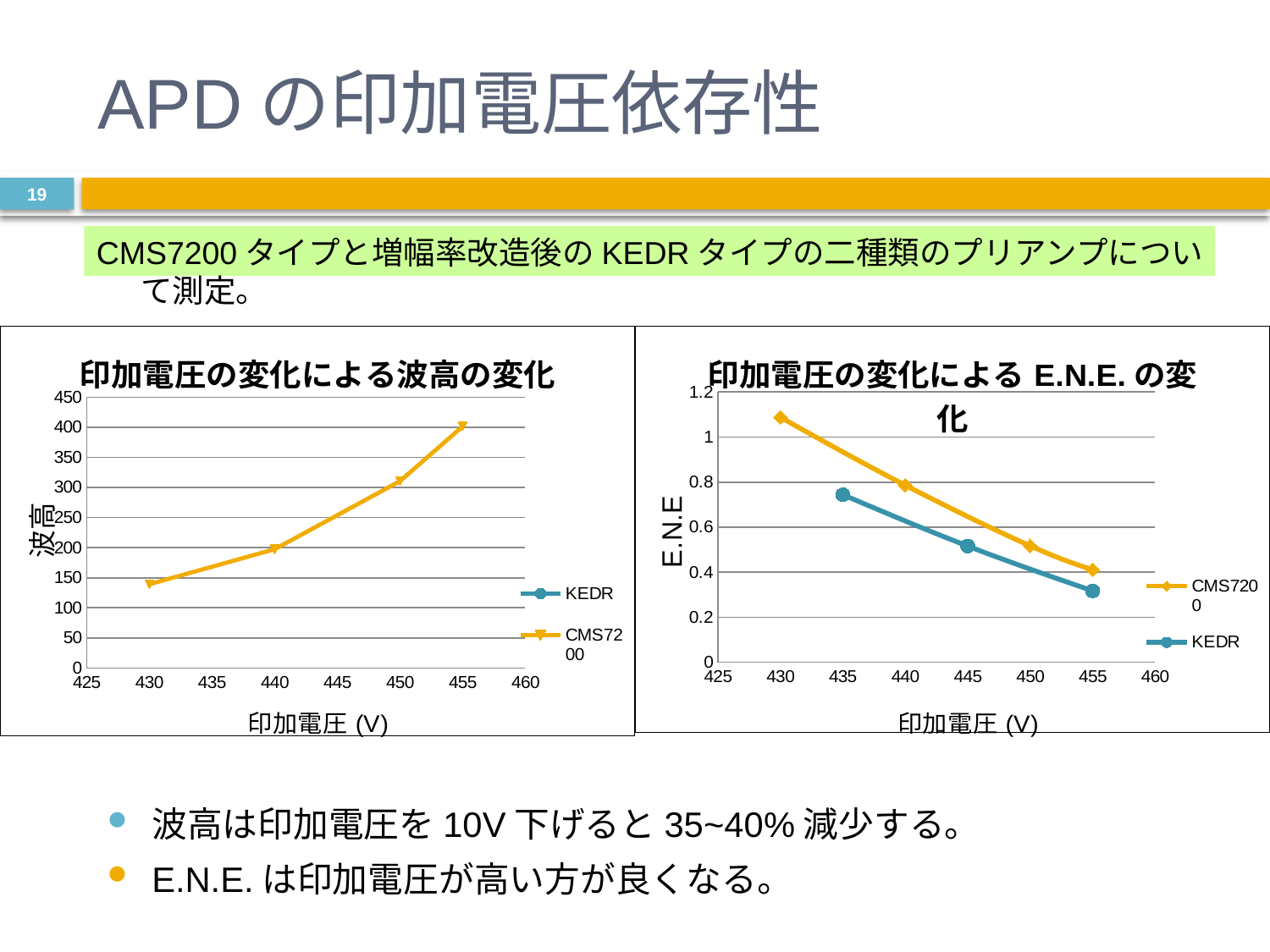

# APDの印加電圧依存性
19
CMS7200タイプと増幅率改造後のKEDRタイプの二種類のプリアンプについて測定。

### Chart: 印加電圧の変化による波高の変化

| Category |  |  |
|---|---|---|

### Chart: 印加電圧の変化によるE.N.E.の変化

| Category |  |  |
|---|---|---|
波高は印加電圧を10V下げると35~40%減少する。
E.N.E.は印加電圧が高い方が良くなる。